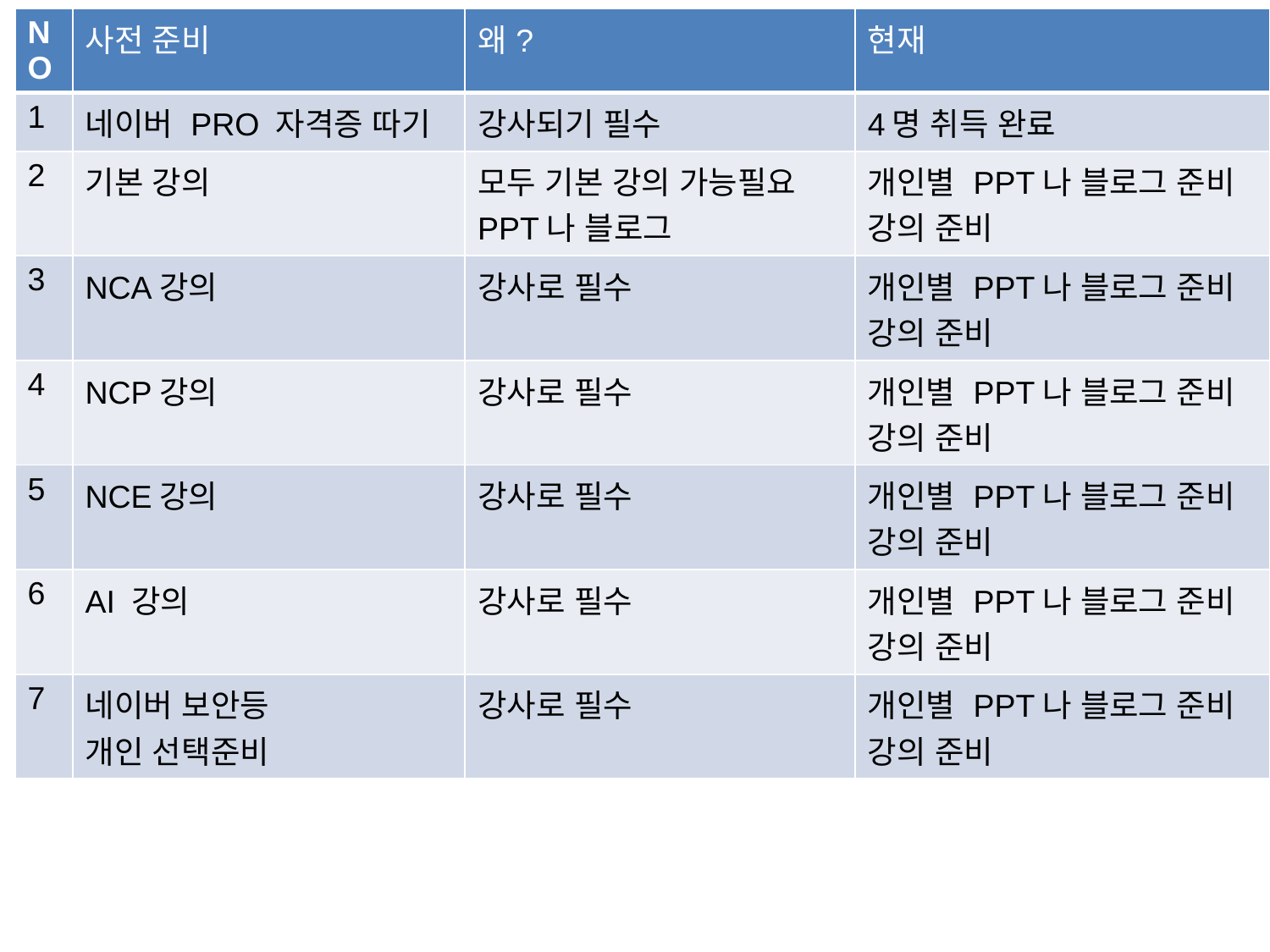

| NO | 사전 준비 | 왜? | 현재 |
| --- | --- | --- | --- |
| 1 | 네이버 PRO 자격증 따기 | 강사되기 필수 | 4명 취득 완료 |
| 2 | 기본 강의 | 모두 기본 강의 가능필요 PPT나 블로그 | 개인별 PPT나 블로그 준비 강의 준비 |
| 3 | NCA강의 | 강사로 필수 | 개인별 PPT나 블로그 준비 강의 준비 |
| 4 | NCP강의 | 강사로 필수 | 개인별 PPT나 블로그 준비 강의 준비 |
| 5 | NCE강의 | 강사로 필수 | 개인별 PPT나 블로그 준비 강의 준비 |
| 6 | AI 강의 | 강사로 필수 | 개인별 PPT나 블로그 준비 강의 준비 |
| 7 | 네이버 보안등 개인 선택준비 | 강사로 필수 | 개인별 PPT나 블로그 준비 강의 준비 |